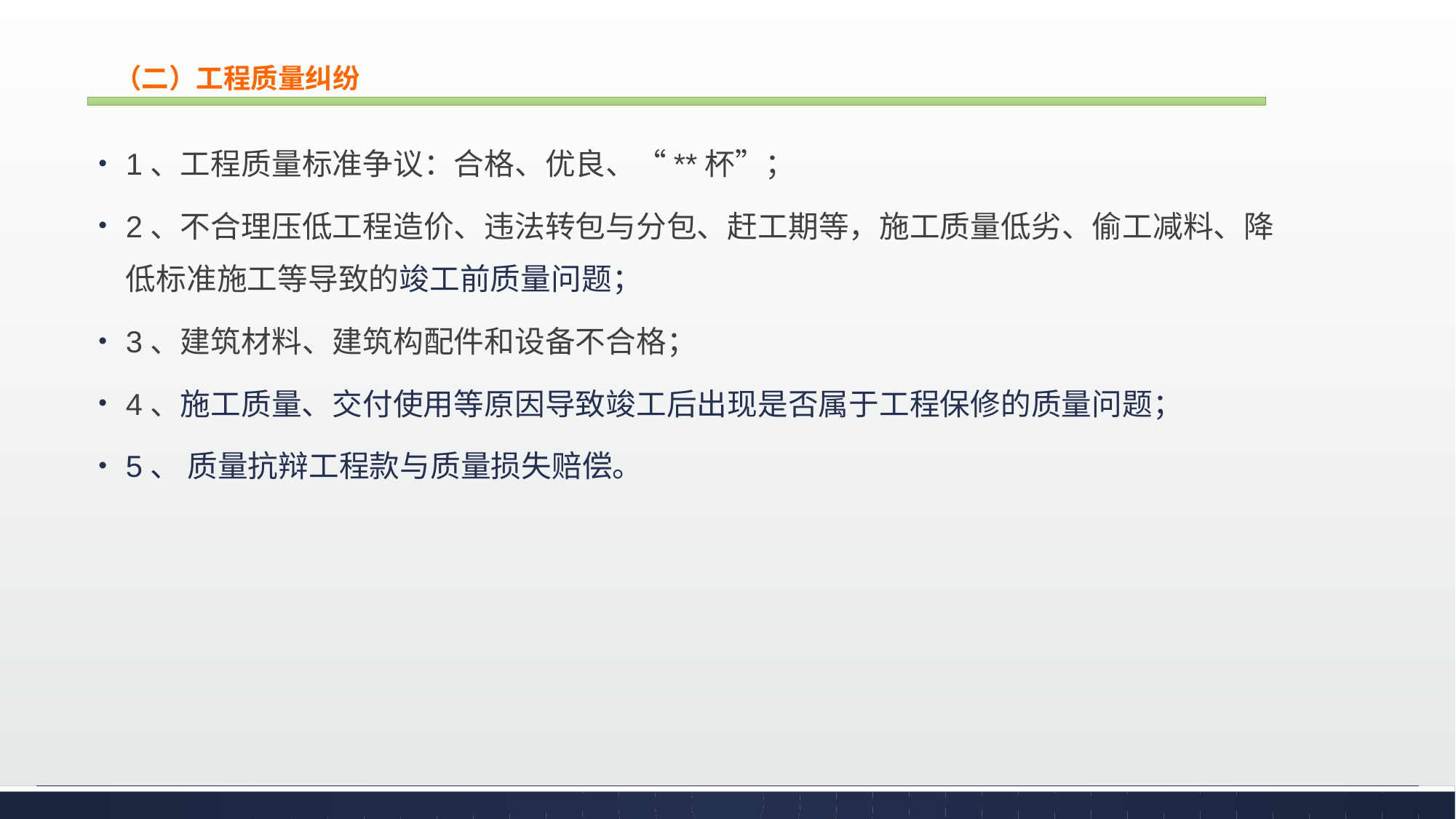

（二）工程质量纠纷

1、工程质量标准争议：合格、优良、“**杯”；
2、不合理压低工程造价、违法转包与分包、赶工期等，施工质量低劣、偷工减料、降低标准施工等导致的竣工前质量问题；
3、建筑材料、建筑构配件和设备不合格；
4、施工质量、交付使用等原因导致竣工后出现是否属于工程保修的质量问题；
5、 质量抗辩工程款与质量损失赔偿。